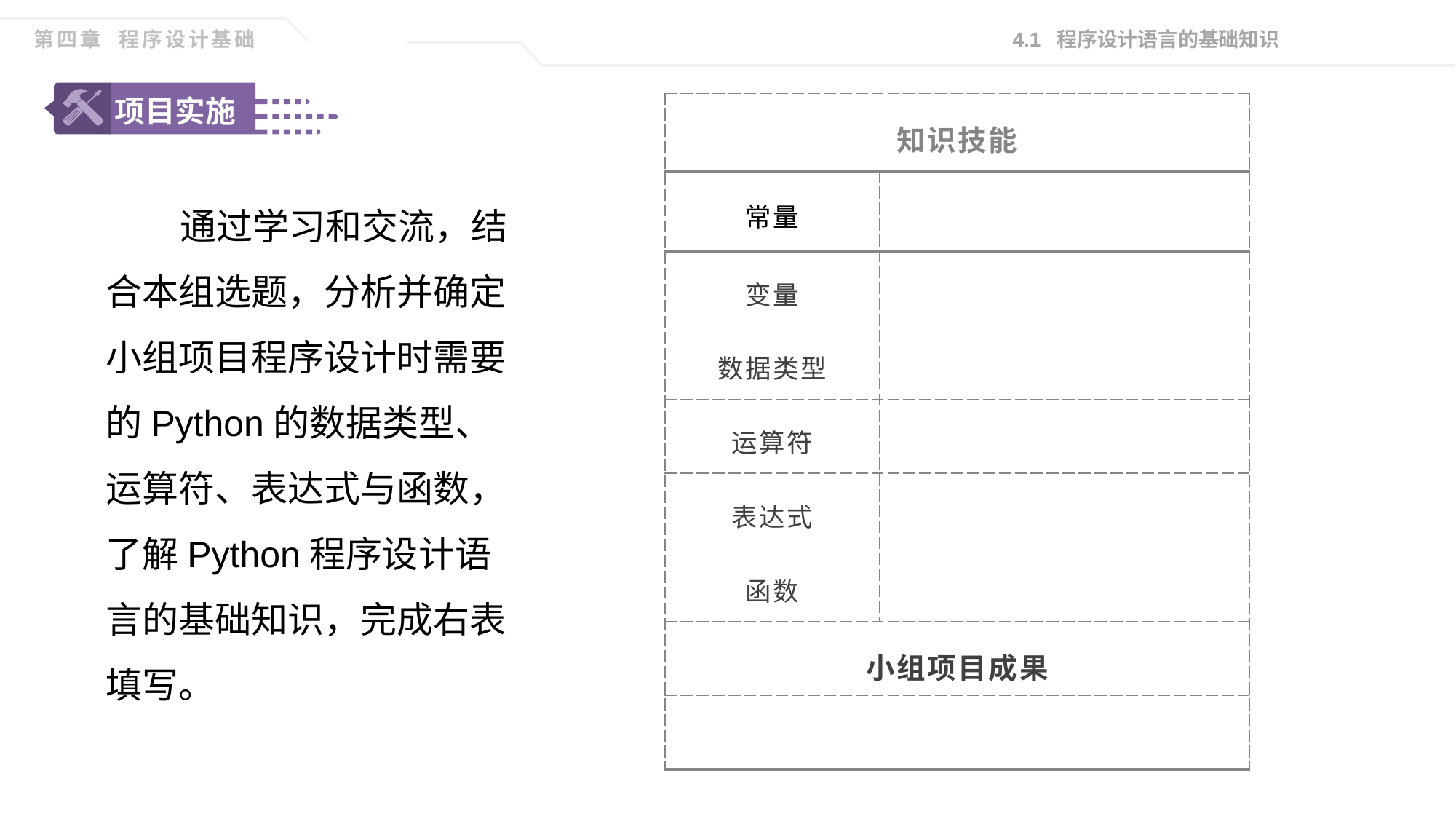

4.1  程序设计语言的基础知识
第四章  程序设计基础

项目实施
| 知识技能 |  |
| --- | --- |
| 常量 |  |
| 变量 |  |
| 数据类型 |  |
| 运算符 |  |
| 表达式 |  |
| 函数 |  |
| 小组项目成果 |  |
|  |  |
        通过学习和交流，结合本组选题，分析并确定小组项目程序设计时需要的Python的数据类型、运算符、表达式与函数，了解Python程序设计语言的基础知识，完成右表填写。